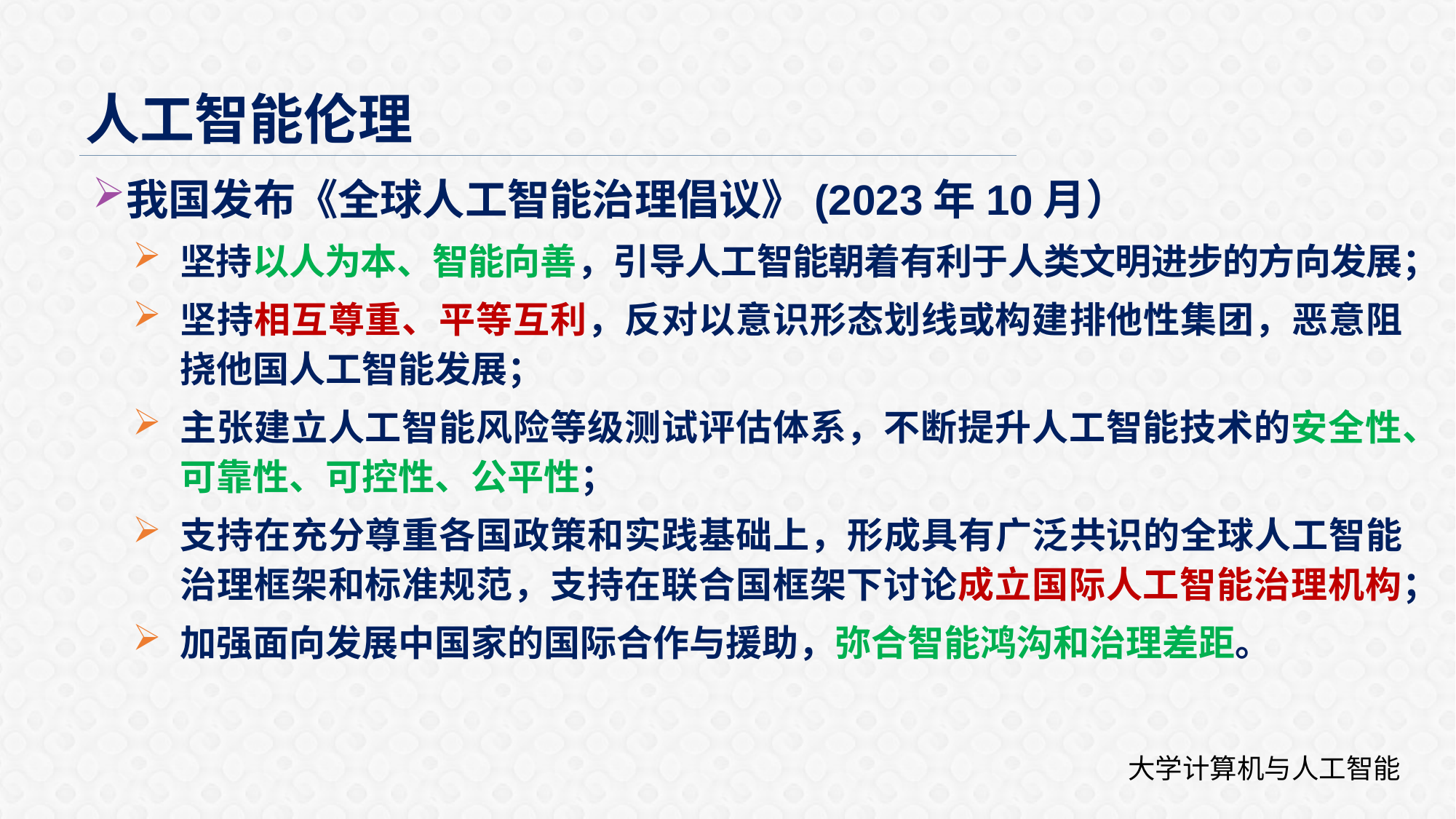

人工智能伦理
我国发布《全球人工智能治理倡议》(2023年10月）
坚持以人为本、智能向善，引导人工智能朝着有利于人类文明进步的方向发展；
坚持相互尊重、平等互利，反对以意识形态划线或构建排他性集团，恶意阻挠他国人工智能发展；
主张建立人工智能风险等级测试评估体系，不断提升人工智能技术的安全性、可靠性、可控性、公平性；
支持在充分尊重各国政策和实践基础上，形成具有广泛共识的全球人工智能治理框架和标准规范，支持在联合国框架下讨论成立国际人工智能治理机构；
加强面向发展中国家的国际合作与援助，弥合智能鸿沟和治理差距。